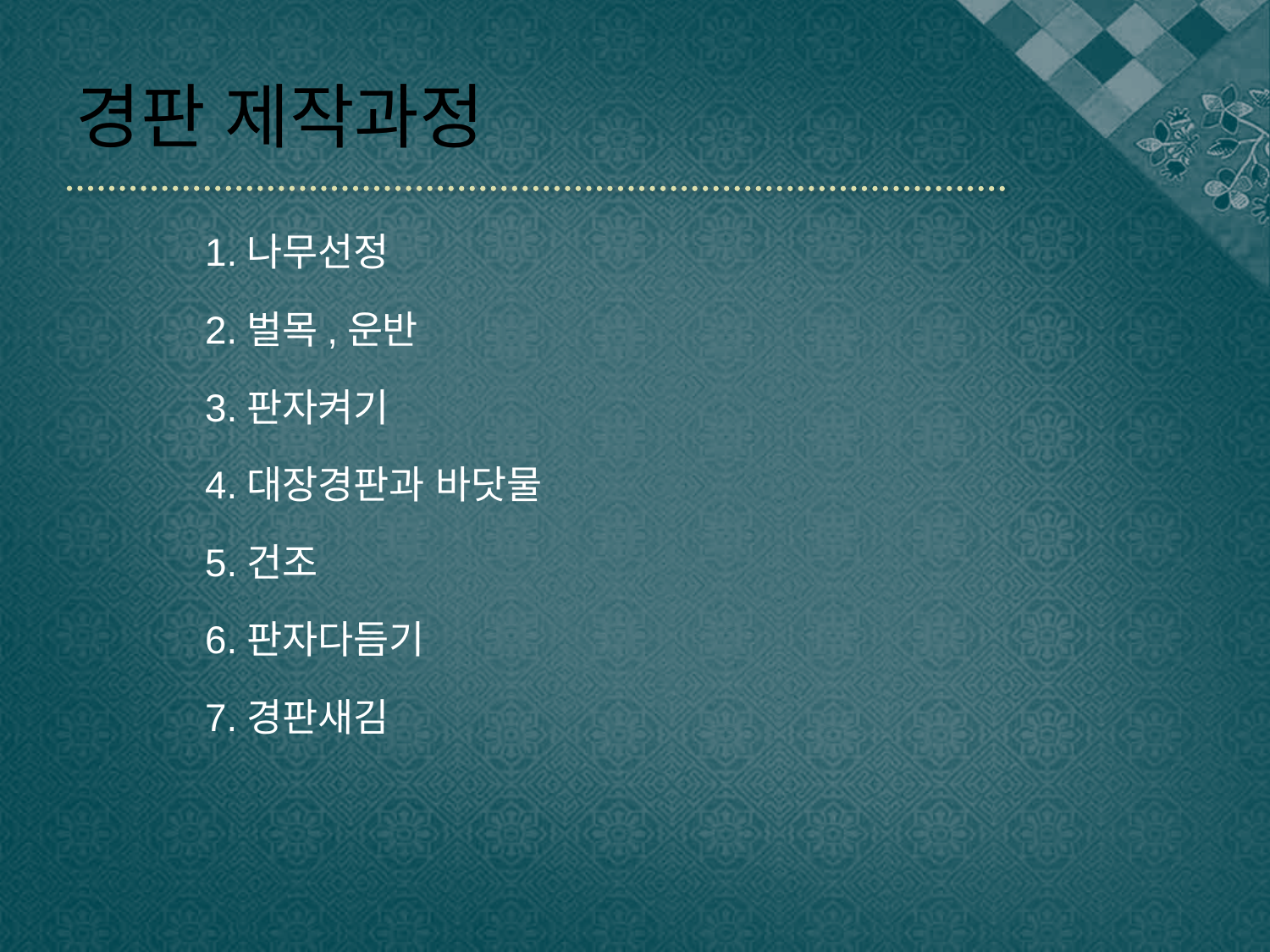

# 경판 제작과정
1.나무선정
2.벌목,운반
3.판자켜기
4.대장경판과 바닷물
5.건조
6.판자다듬기
7.경판새김